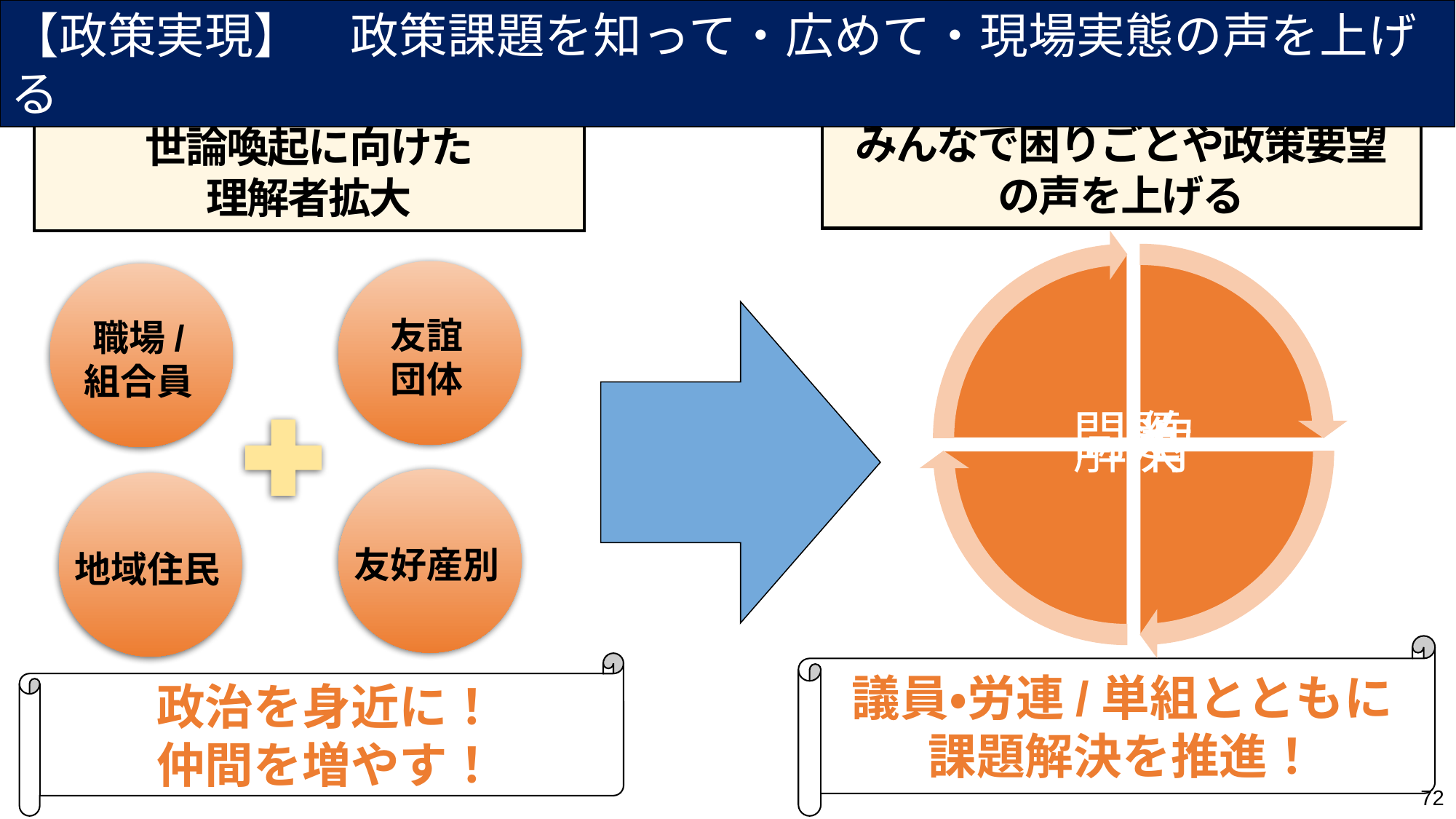

【政策実現】　政策課題を知って・広めて・現場実態の声を上げる
みんなで困りごとや政策要望
の声を上げる
世論喚起に向けた
理解者拡大
集約
共有
解決
問題

友誼
団体
職場/
組合員

友好産別
地域住民
議員・労連/単組とともに
課題解決を推進！
政治を身近に！
仲間を増やす！
72